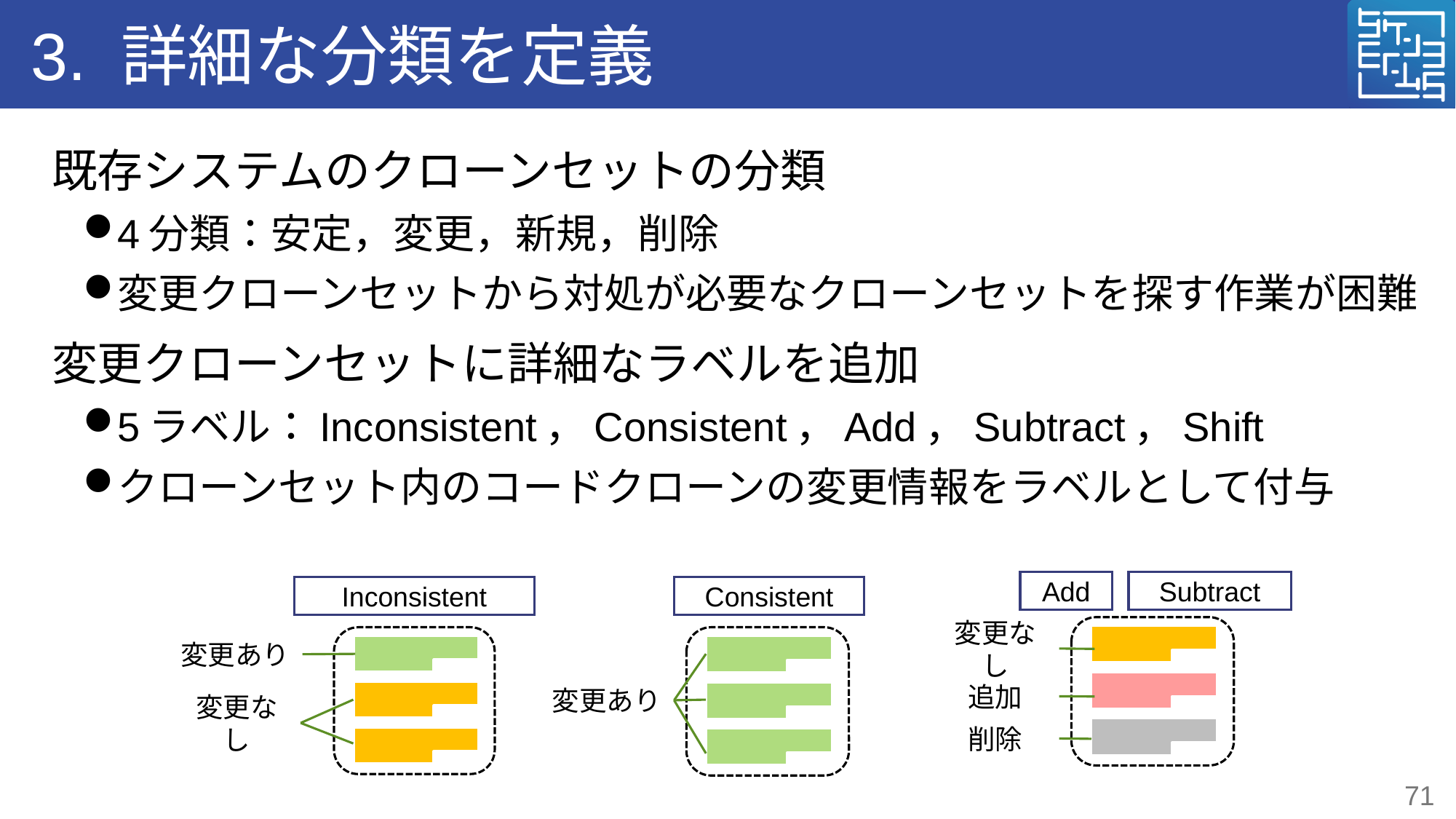

# 3. 詳細な分類を定義
既存システムのクローンセットの分類
4分類：安定，変更，新規，削除
変更クローンセットから対処が必要なクローンセットを探す作業が困難
変更クローンセットに詳細なラベルを追加
5ラベル：Inconsistent，Consistent，Add，Subtract，Shift
クローンセット内のコードクローンの変更情報をラベルとして付与
Add
Subtract

変更なし
追加
削除
Inconsistent

変更あり
変更なし
Consistent

変更あり
71